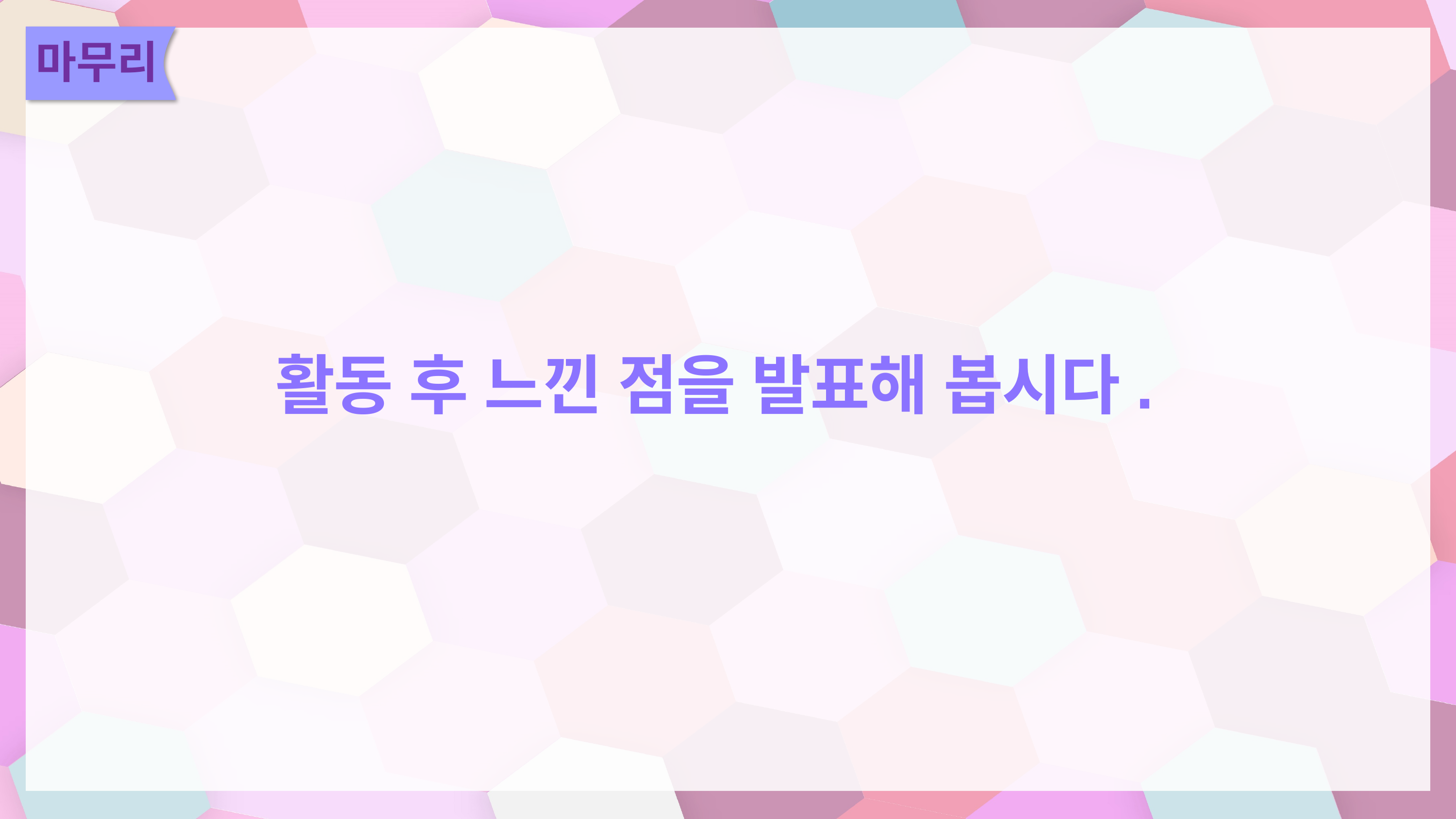

마무리
활동 후 느낀 점을 발표해 봅시다.